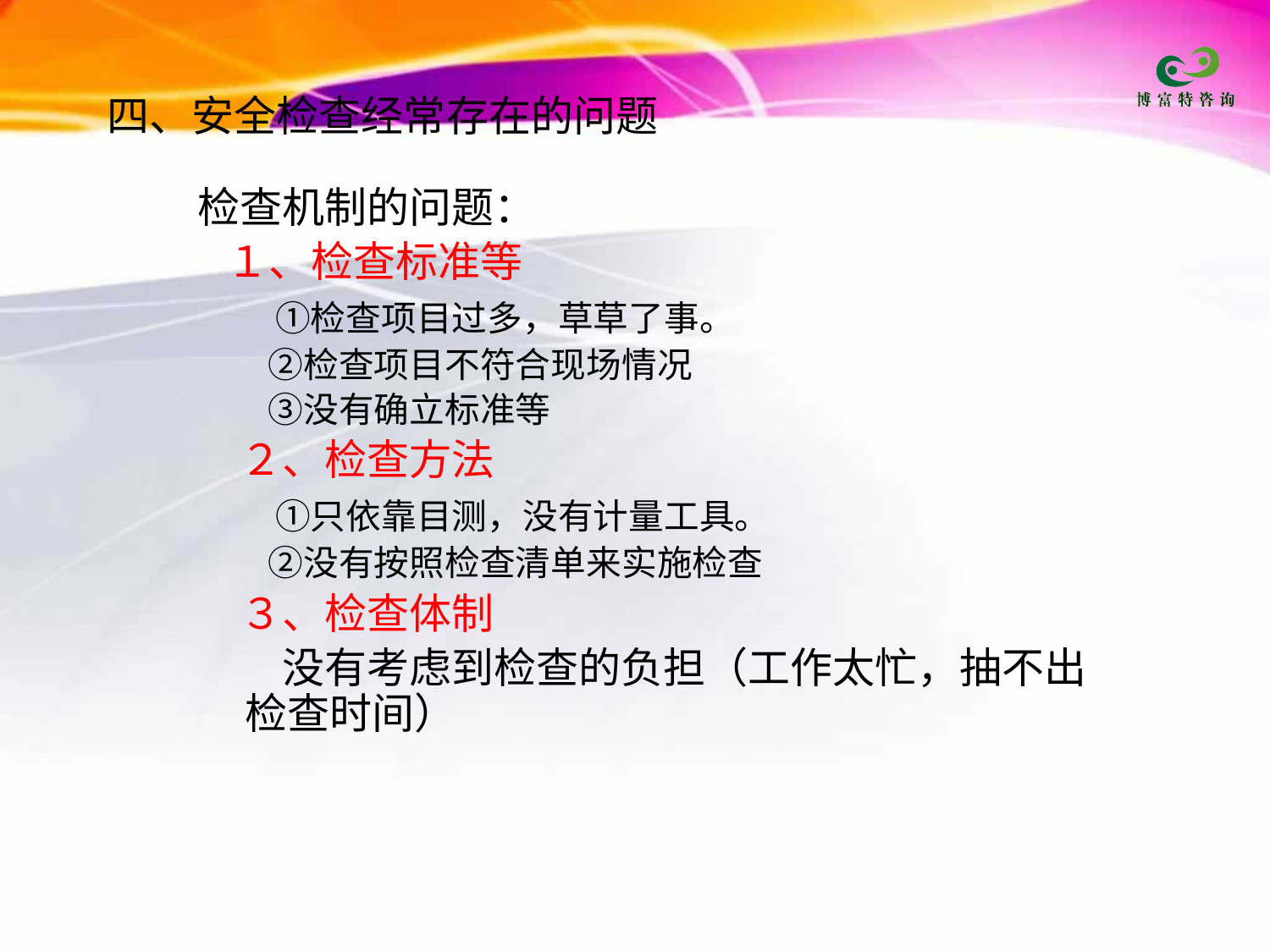

四、安全检查经常存在的问题
检查机制的问题：
  １、检查标准等
　　①检查项目过多，草草了事。
　　②检查项目不符合现场情况
　　③没有确立标准等
　２、检查方法
　　①只依靠目测，没有计量工具。
　　②没有按照检查清单来实施检查
　３、检查体制
　　没有考虑到检查的负担（工作太忙，抽不出检查时间）